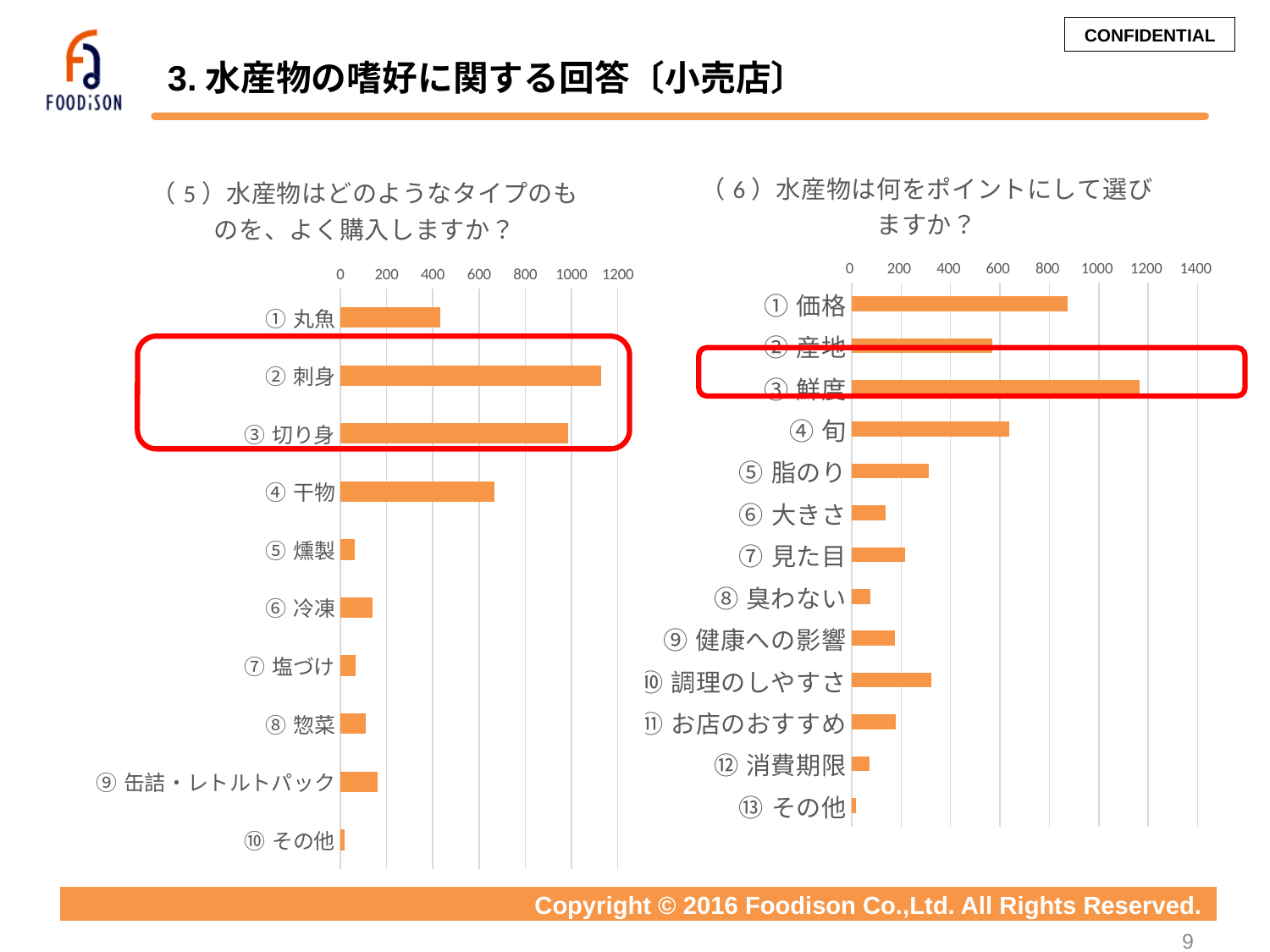

# 3.水産物の嗜好に関する回答〔小売店〕

### Chart: （6）水産物は何をポイントにして選びますか？

| Category |  |
|---|---|
| ①価格 | 874.0 |
| ②産地 | 568.0 |
| ③鮮度 | 1165.0 |
| ④旬 | 639.0 |
| ⑤脂のり | 312.0 |
| ⑥大きさ | 136.0 |
| ⑦見た目 | 217.0 |
| ⑧臭わない | 74.0 |
| ⑨健康への影響 | 176.0 |
| ⑩調理のしやすさ | 322.0 |
| ⑪お店のおすすめ | 180.0 |
| ⑫消費期限 | 71.0 |
| ⑬その他 | 18.0 |

### Chart: （5）水産物はどのようなタイプのものを、よく購入しますか？

| Category |  |
|---|---|
| ①丸魚 | 432.0 |
| ②刺身 | 1127.0 |
| ③切り身 | 984.0 |
| ④干物 | 666.0 |
| ⑤燻製 | 63.0 |
| ⑥冷凍 | 140.0 |
| ⑦塩づけ | 65.0 |
| ⑧惣菜 | 110.0 |
| ⑨缶詰・レトルトパック | 162.0 |
| ⑩その他 | 18.0 |

9